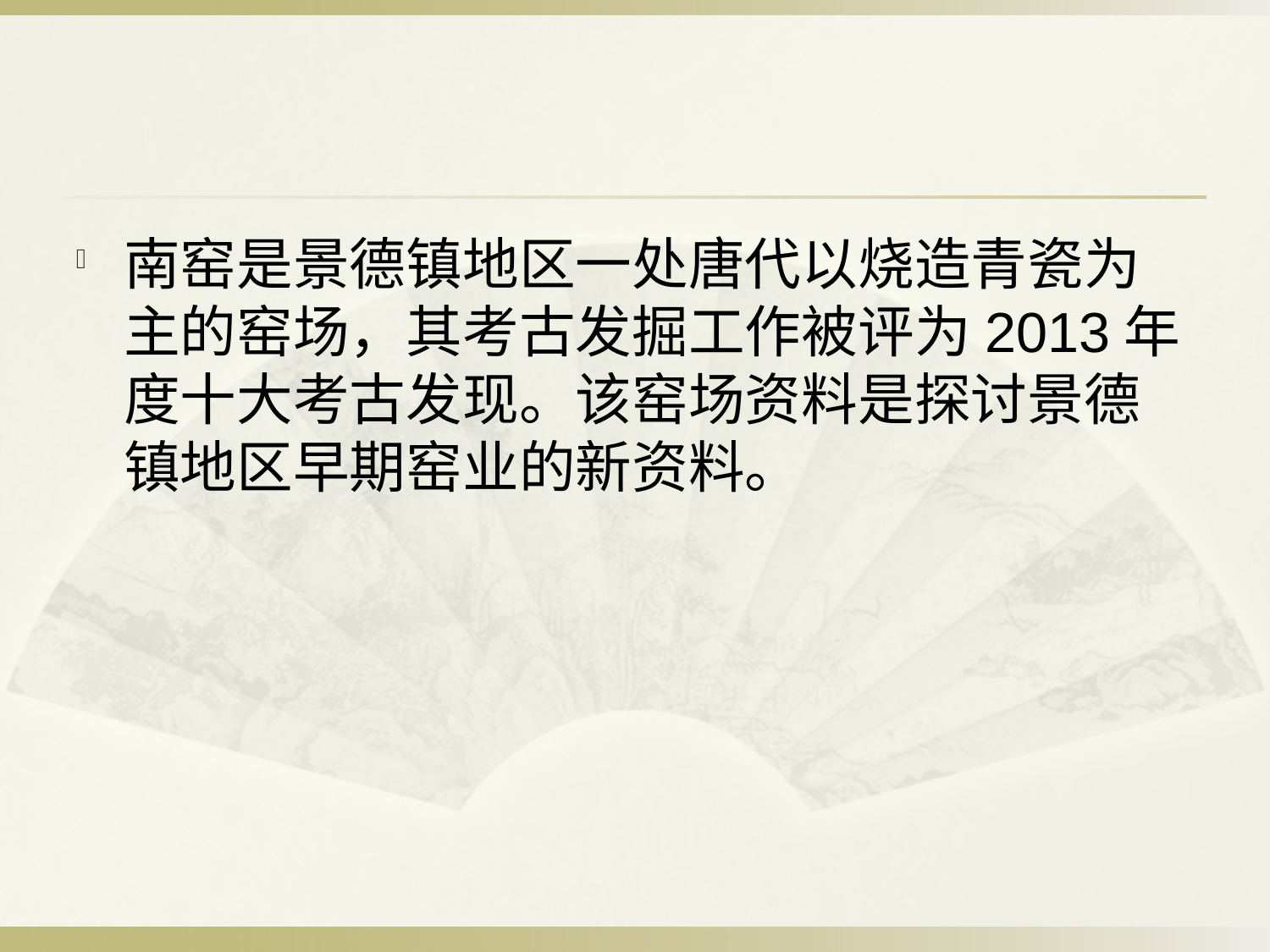

#
南窑是景德镇地区一处唐代以烧造青瓷为主的窑场，其考古发掘工作被评为2013年度十大考古发现。该窑场资料是探讨景德镇地区早期窑业的新资料。